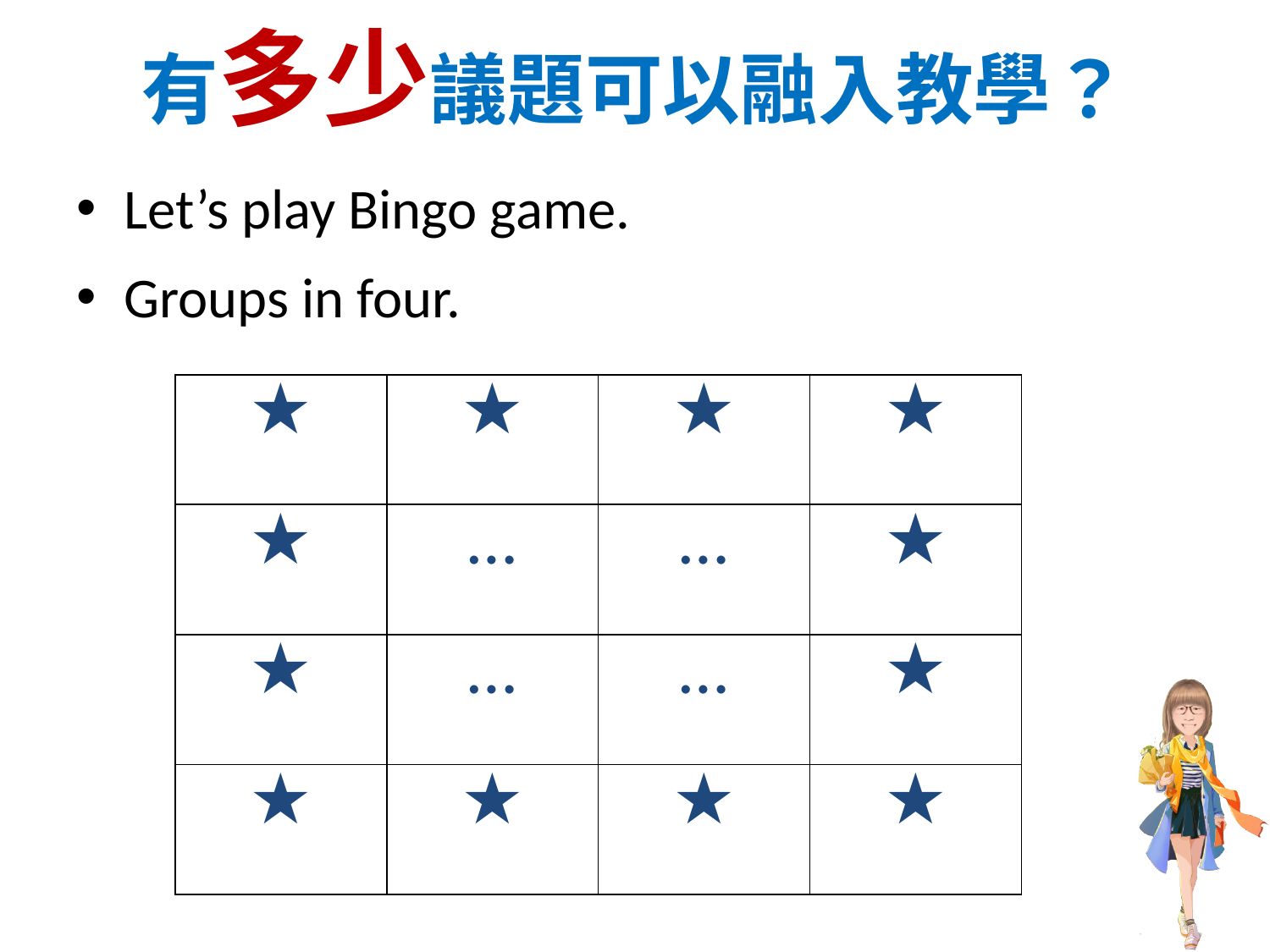

# 有多少議題可以融入教學？
Let’s play Bingo game.
Groups in four.
| ★ | ★ | ★ | ★ |
| --- | --- | --- | --- |
| ★ | … | … | ★ |
| ★ | … | … | ★ |
| ★ | ★ | ★ | ★ |